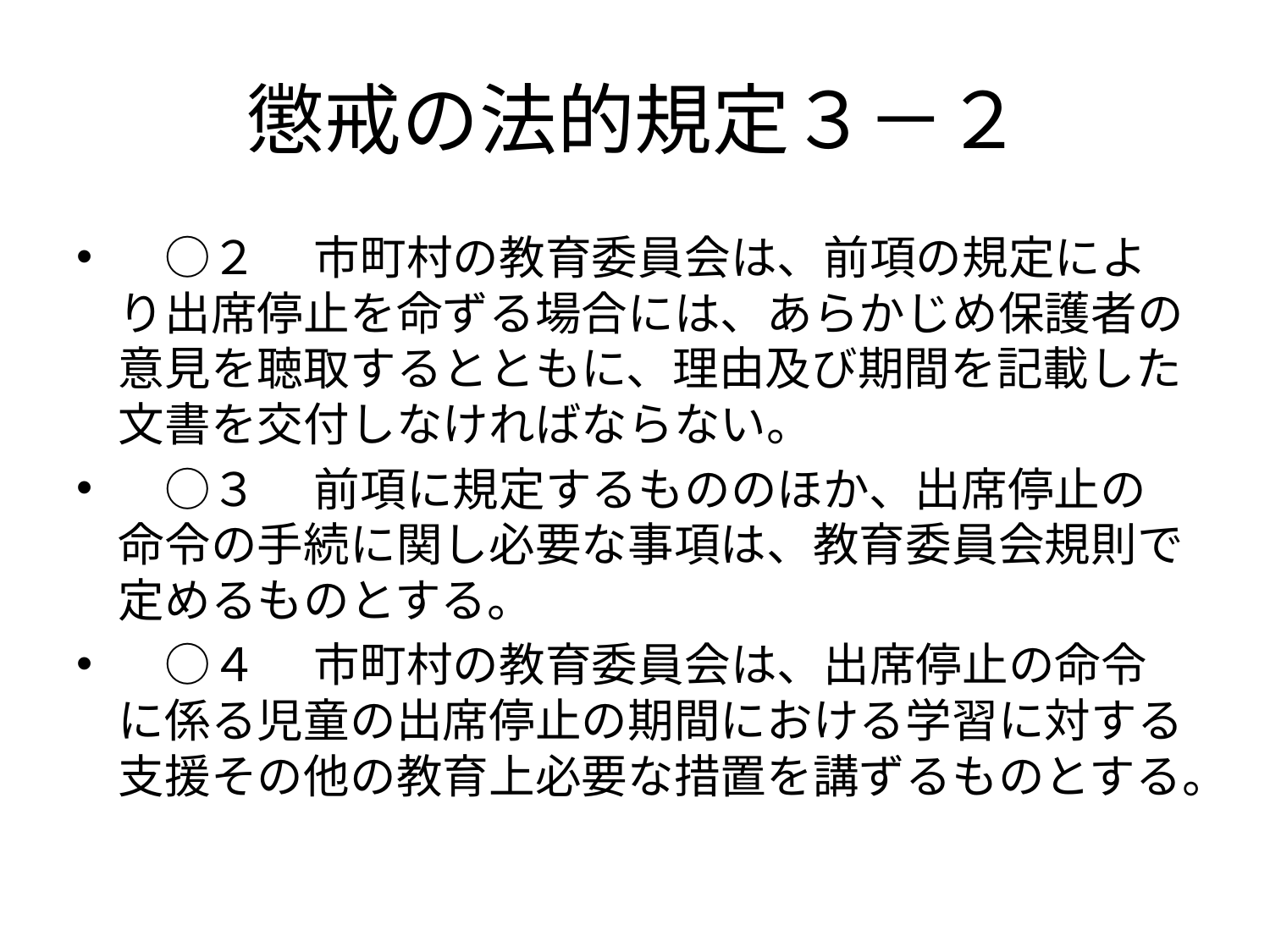

# 懲戒の法的規定３－２
　○２ 　市町村の教育委員会は、前項の規定により出席停止を命ずる場合には、あらかじめ保護者の意見を聴取するとともに、理由及び期間を記載した文書を交付しなければならない。
　○３ 　前項に規定するもののほか、出席停止の命令の手続に関し必要な事項は、教育委員会規則で定めるものとする。
　○４ 　市町村の教育委員会は、出席停止の命令に係る児童の出席停止の期間における学習に対する支援その他の教育上必要な措置を講ずるものとする。